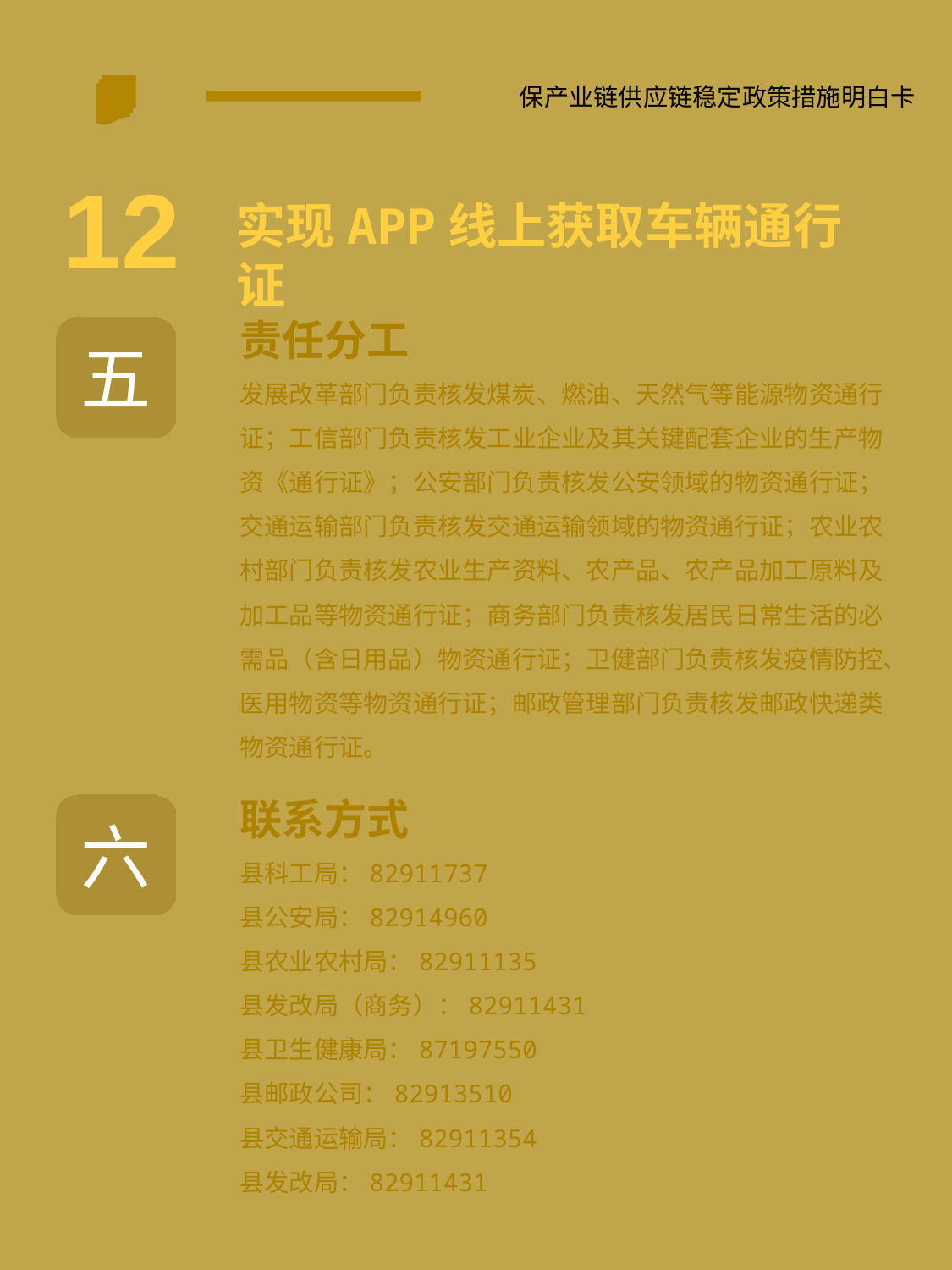

保产业链供应链稳定政策措施明白卡

12
实现APP线上获取车辆通行证
责任分工
发展改革部门负责核发煤炭、燃油、天然气等能源物资通行证；工信部门负责核发工业企业及其关键配套企业的生产物资《通行证》；公安部门负责核发公安领域的物资通行证；交通运输部门负责核发交通运输领域的物资通行证；农业农村部门负责核发农业生产资料、农产品、农产品加工原料及加工品等物资通行证；商务部门负责核发居民日常生活的必需品（含日用品）物资通行证；卫健部门负责核发疫情防控、医用物资等物资通行证；邮政管理部门负责核发邮政快递类物资通行证。
五
联系方式
县科工局：82911737
县公安局：82914960
县农业农村局：82911135
县发改局（商务）：82911431
县卫生健康局：87197550
县邮政公司：82913510
县交通运输局：82911354
县发改局：82911431
六